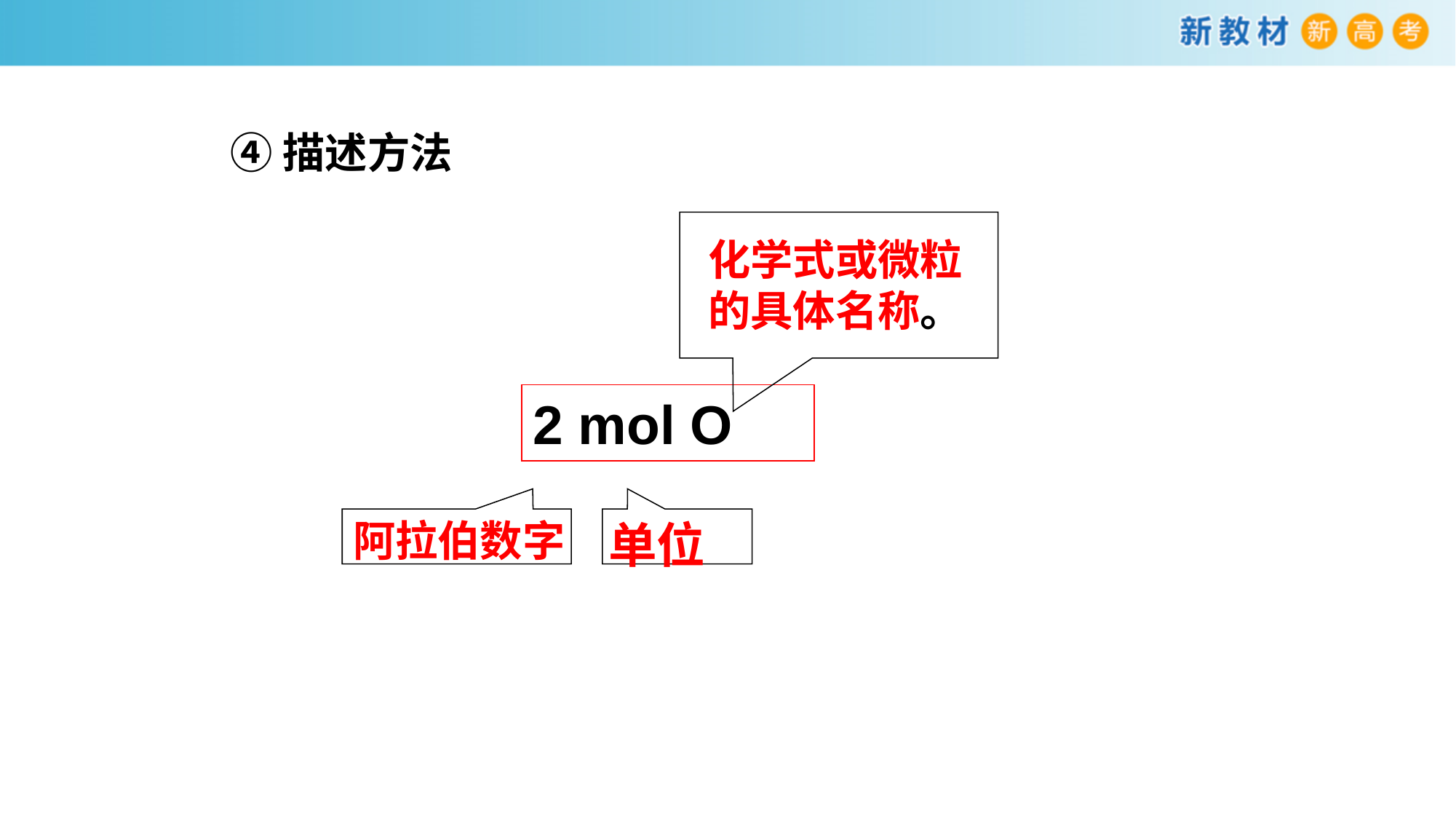

④描述方法

化学式或微粒的具体名称。
2 mol O
学

阿拉伯数字

单位